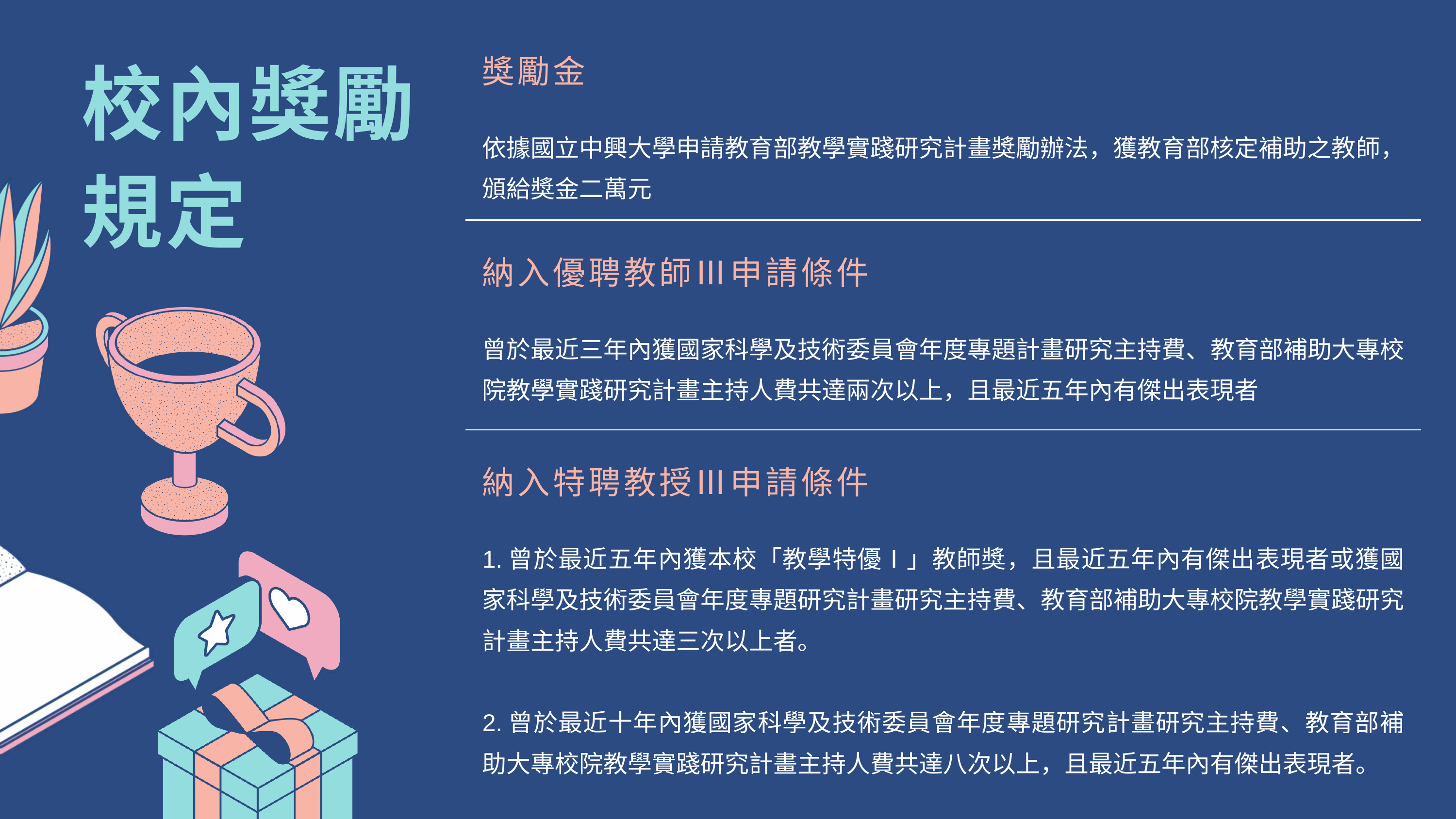

| 獎勵金 |
| --- |
| 依據國立中興大學申請教育部教學實踐研究計畫獎勵辦法，獲教育部核定補助之教師，頒給獎金二萬元 |
| 納入優聘教師Ⅲ申請條件 |
| 曾於最近三年內獲國家科學及技術委員會年度專題計畫研究主持費、教育部補助大專校院教學實踐研究計畫主持人費共達兩次以上，且最近五年內有傑出表現者 |
| 納入特聘教授Ⅲ申請條件 |
| 1.曾於最近五年內獲本校「教學特優Ⅰ」教師獎，且最近五年內有傑出表現者或獲國家科學及技術委員會年度專題研究計畫研究主持費、教育部補助大專校院教學實踐研究計畫主持人費共達三次以上者。 2.曾於最近十年內獲國家科學及技術委員會年度專題研究計畫研究主持費、教育部補助大專校院教學實踐研究計畫主持人費共達八次以上，且最近五年內有傑出表現者。 |
校內獎勵
規定